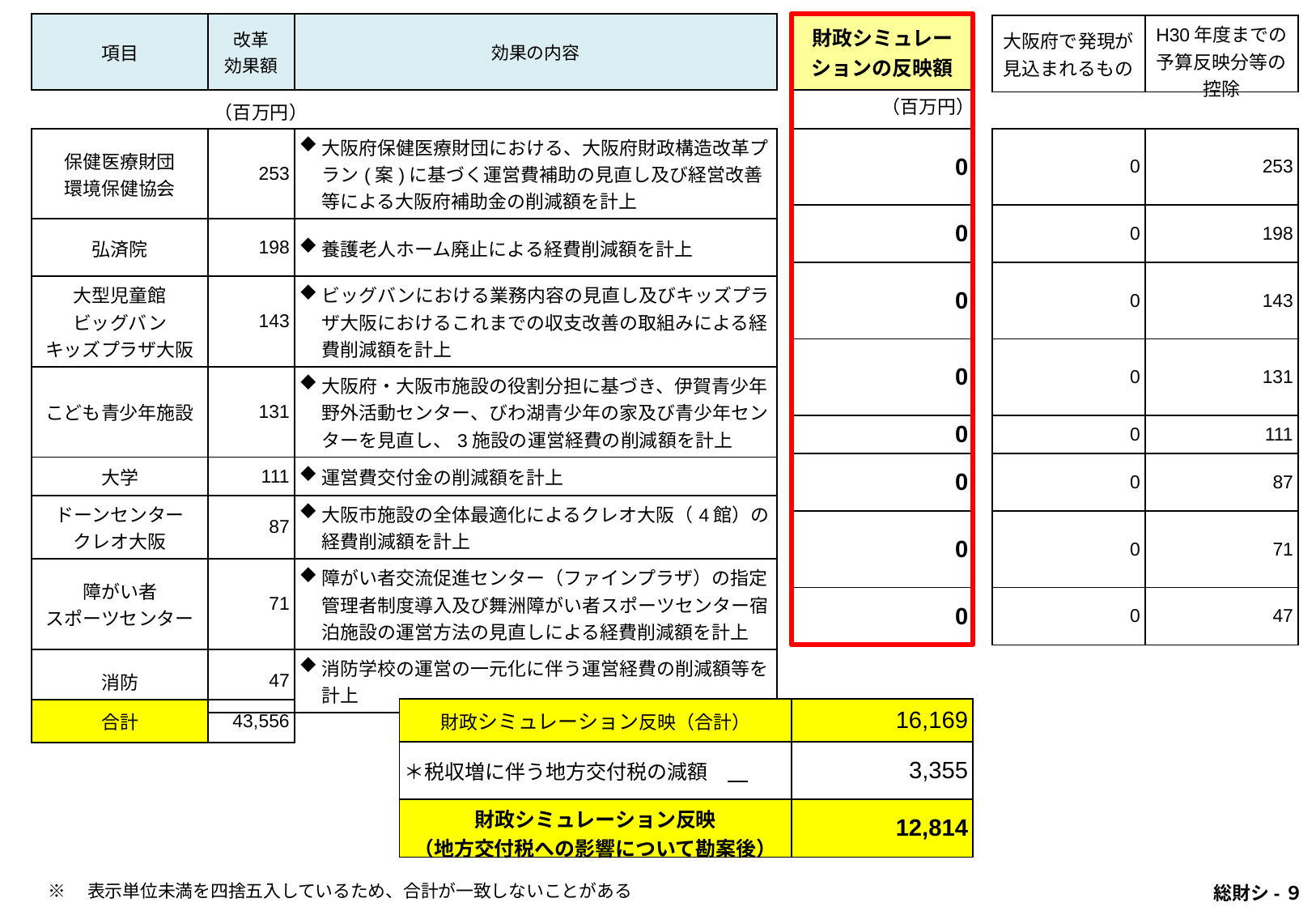

| 項目 | 改革 効果額 | 効果の内容 |
| --- | --- | --- |
| 財政シミュレーションの反映額 |
| --- |

| 大阪府で発現が 見込まれるもの | H30年度までの 予算反映分等の控除 |
| --- | --- |
（百万円）
（百万円）
| 0 |
| --- |
| 0 |
| 0 |
| 0 |
| 0 |
| 0 |
| 0 |
| 0 |
| 0 | 253 |
| --- | --- |
| 0 | 198 |
| 0 | 143 |
| 0 | 131 |
| 0 | 111 |
| 0 | 87 |
| 0 | 71 |
| 0 | 47 |
| 保健医療財団 環境保健協会 | 253 | 大阪府保健医療財団における、大阪府財政構造改革プラン(案)に基づく運営費補助の見直し及び経営改善等による大阪府補助金の削減額を計上 |
| --- | --- | --- |
| 弘済院 | 198 | 養護老人ホーム廃止による経費削減額を計上 |
| 大型児童館 ビッグバン キッズプラザ大阪 | 143 | ビッグバンにおける業務内容の見直し及びキッズプラザ大阪におけるこれまでの収支改善の取組みによる経費削減額を計上 |
| こども青少年施設 | 131 | 大阪府・大阪市施設の役割分担に基づき、伊賀青少年野外活動センター、びわ湖青少年の家及び青少年センターを見直し、3施設の運営経費の削減額を計上 |
| 大学 | 111 | 運営費交付金の削減額を計上 |
| ドーンセンター クレオ大阪 | 87 | 大阪市施設の全体最適化によるクレオ大阪（4館）の経費削減額を計上 |
| 障がい者 スポーツセンター | 71 | 障がい者交流促進センター（ファインプラザ）の指定管理者制度導入及び舞洲障がい者スポーツセンター宿泊施設の運営方法の見直しによる経費削減額を計上 |
| 消防 | 47 | 消防学校の運営の一元化に伴う運営経費の削減額等を計上 |
| 財政シミュレーション反映（合計） | 16,169 |
| --- | --- |
| ＊税収増に伴う地方交付税の減額 | 3,355 |
| 財政シミュレーション反映 （地方交付税への影響について勘案後） | 12,814 |
| 合計 | 43,556 |
| --- | --- |
※　表示単位未満を四捨五入しているため、合計が一致しないことがある
総財シ-９